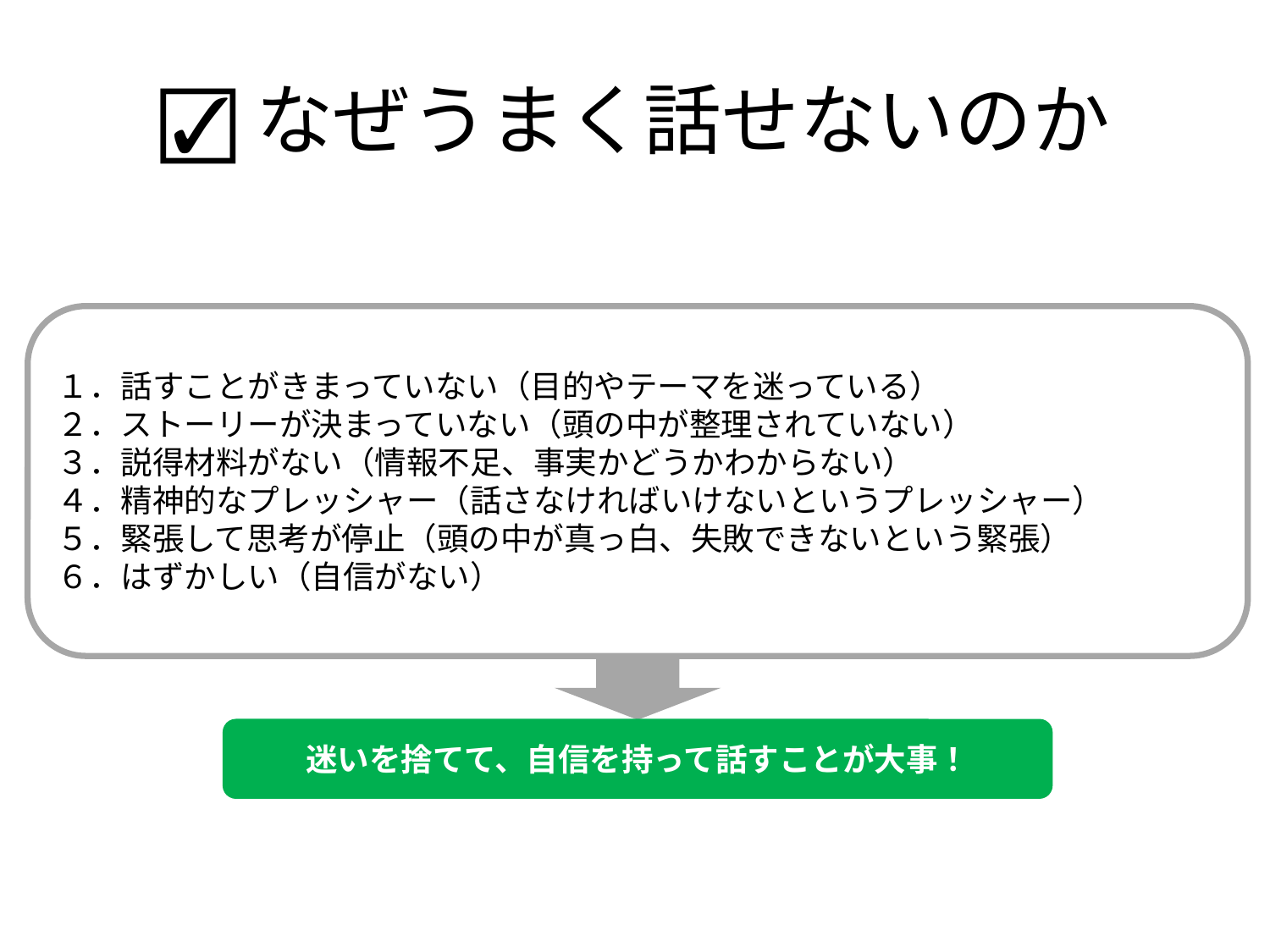

# ☑なぜうまく話せないのか
１．話すことがきまっていない（目的やテーマを迷っている）
２．ストーリーが決まっていない（頭の中が整理されていない）
３．説得材料がない（情報不足、事実かどうかわからない）
４．精神的なプレッシャー（話さなければいけないというプレッシャー）
５．緊張して思考が停止（頭の中が真っ白、失敗できないという緊張）
６．はずかしい（自信がない）

迷いを捨てて、自信を持って話すことが大事！